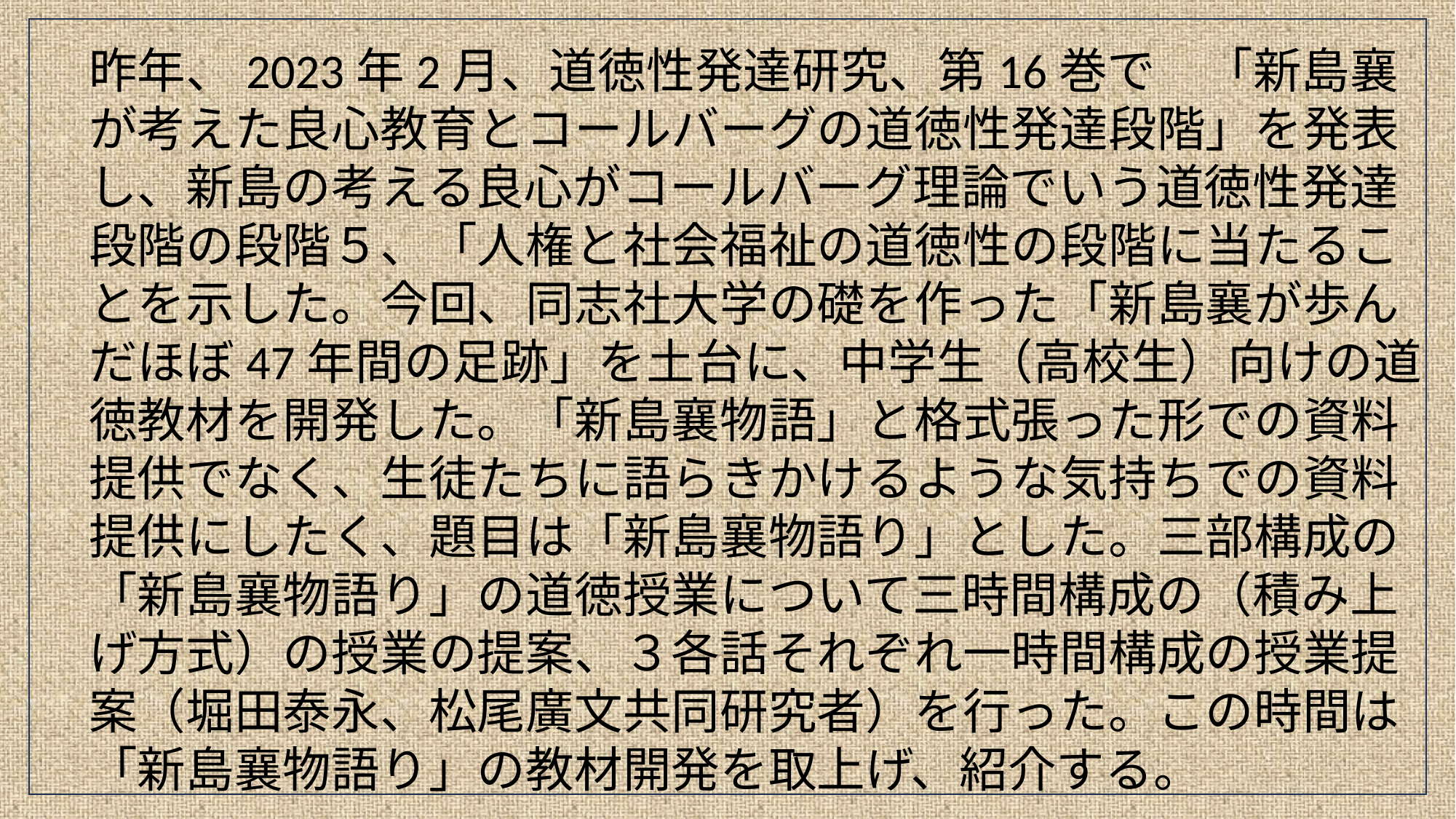

昨年、2023年2月、道徳性発達研究、第16巻で　「新島襄が考えた良心教育とコールバーグの道徳性発達段階」を発表し、新島の考える良心がコールバーグ理論でいう道徳性発達段階の段階５、「人権と社会福祉の道徳性の段階に当たることを示した。今回、同志社大学の礎を作った「新島襄が歩んだほぼ47年間の足跡」を土台に、中学生（高校生）向けの道徳教材を開発した。「新島襄物語」と格式張った形での資料提供でなく、生徒たちに語らきかけるような気持ちでの資料提供にしたく、題目は「新島襄物語り」とした。三部構成の「新島襄物語り」の道徳授業について三時間構成の（積み上げ方式）の授業の提案、３各話それぞれ一時間構成の授業提案（堀田泰永、松尾廣文共同研究者）を行った。この時間は「新島襄物語り」の教材開発を取上げ、紹介する。